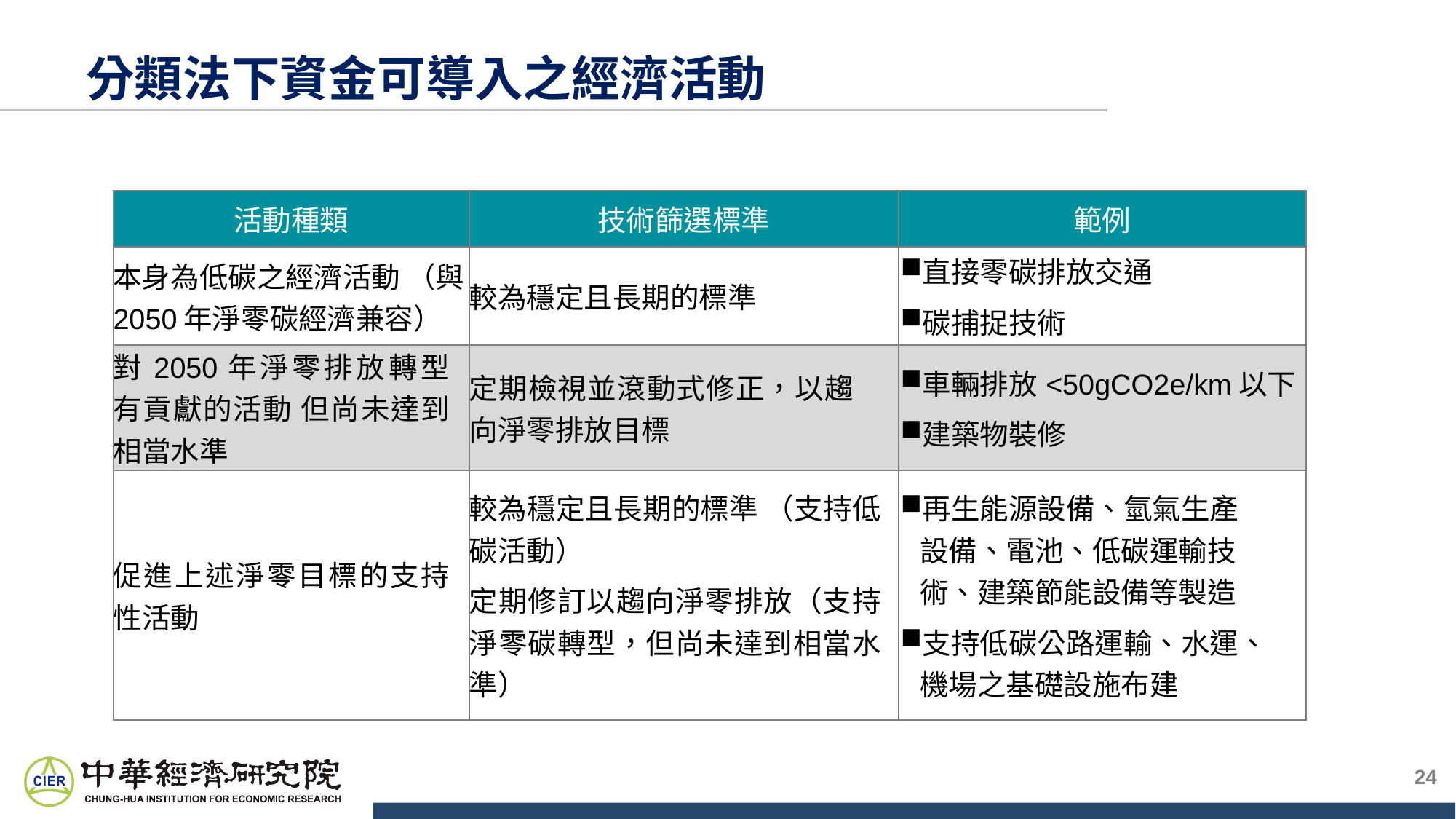

# 分類法下資金可導入之經濟活動
| 活動種類 | 技術篩選標準 | 範例 |
| --- | --- | --- |
| 本身為低碳之經濟活動 （與2050年淨零碳經濟兼容） | 較為穩定且長期的標準 | 直接零碳排放交通 碳捕捉技術 |
| 對2050年淨零排放轉型有貢獻的活動 但尚未達到相當水準 | 定期檢視並滾動式修正，以趨向淨零排放目標 | 車輛排放<50gCO2e/km以下 建築物裝修 |
| 促進上述淨零目標的支持性活動 | 較為穩定且長期的標準 （支持低碳活動） 定期修訂以趨向淨零排放（支持淨零碳轉型，但尚未達到相當水準） | 再生能源設備、氫氣生產設備、電池、低碳運輸技術、建築節能設備等製造 支持低碳公路運輸、水運、機場之基礎設施布建 |
24